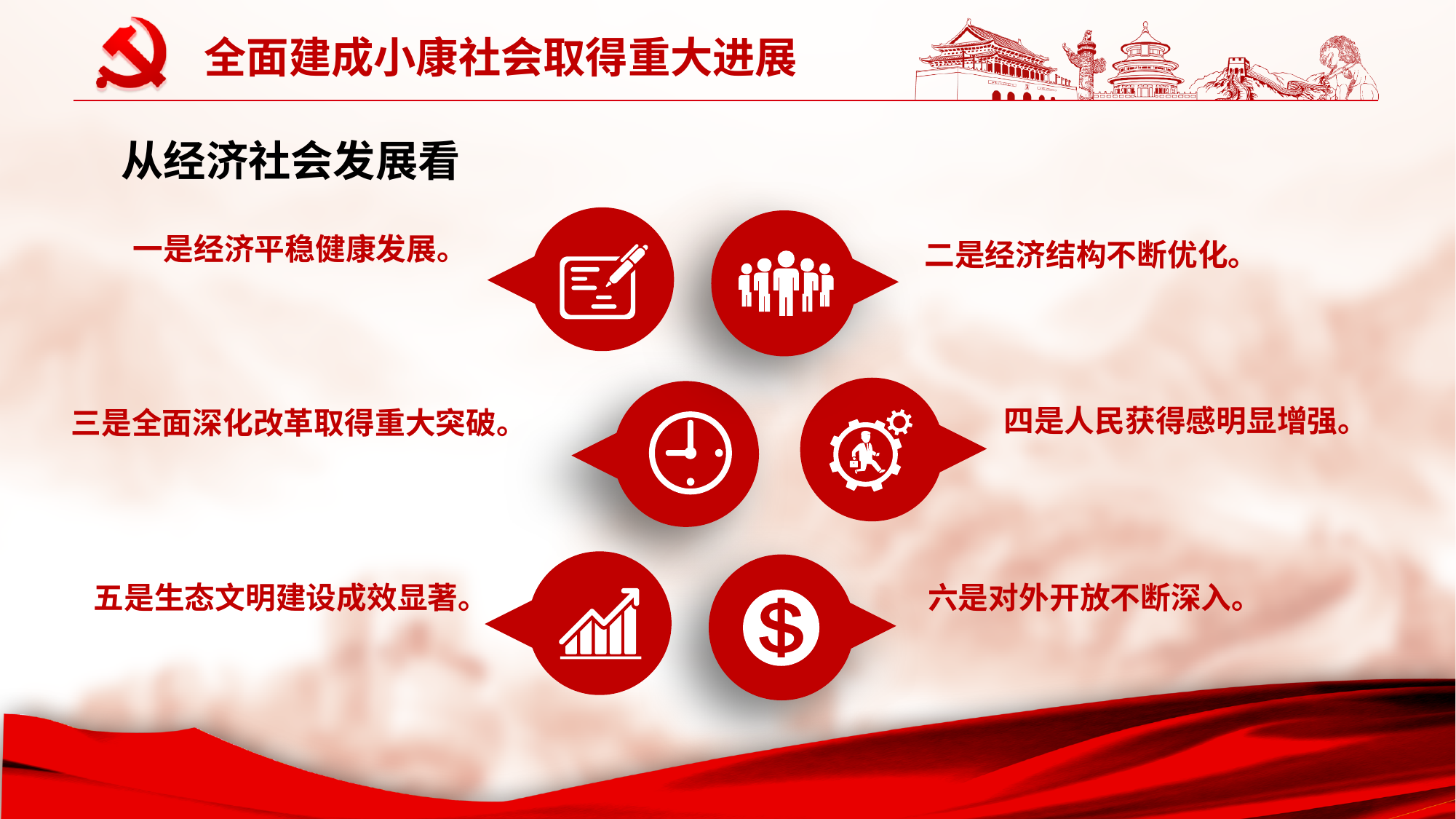

全面建成小康社会取得重大进展
从经济社会发展看

一是经济平稳健康发展。
二是经济结构不断优化。

四是人民获得感明显增强。
三是全面深化改革取得重大突破。

五是生态文明建设成效显著。
六是对外开放不断深入。